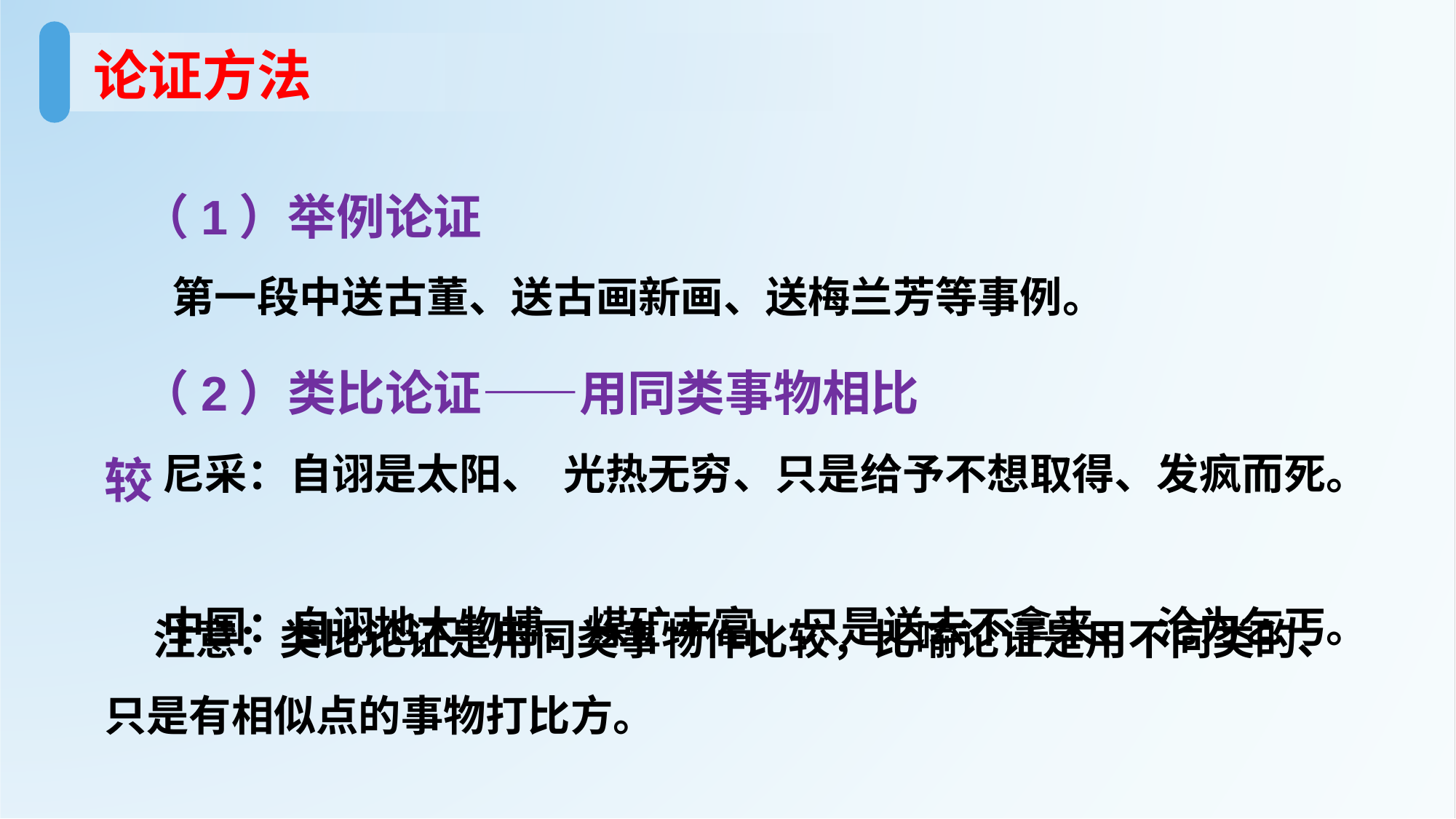

论证方法
（1）举例论证
      第一段中送古董、送古画新画、送梅兰芳等事例。
（2）类比论证——用同类事物相比较
     尼采：自诩是太阳、  光热无穷、只是给予不想取得、发疯而死。
     中国：自诩地大物博、煤矿丰富、只是送去不拿来、  沦为乞丐。
    注意：类比论证是用同类事物作比较，比喻论证是用不同类的、只是有相似点的事物打比方。